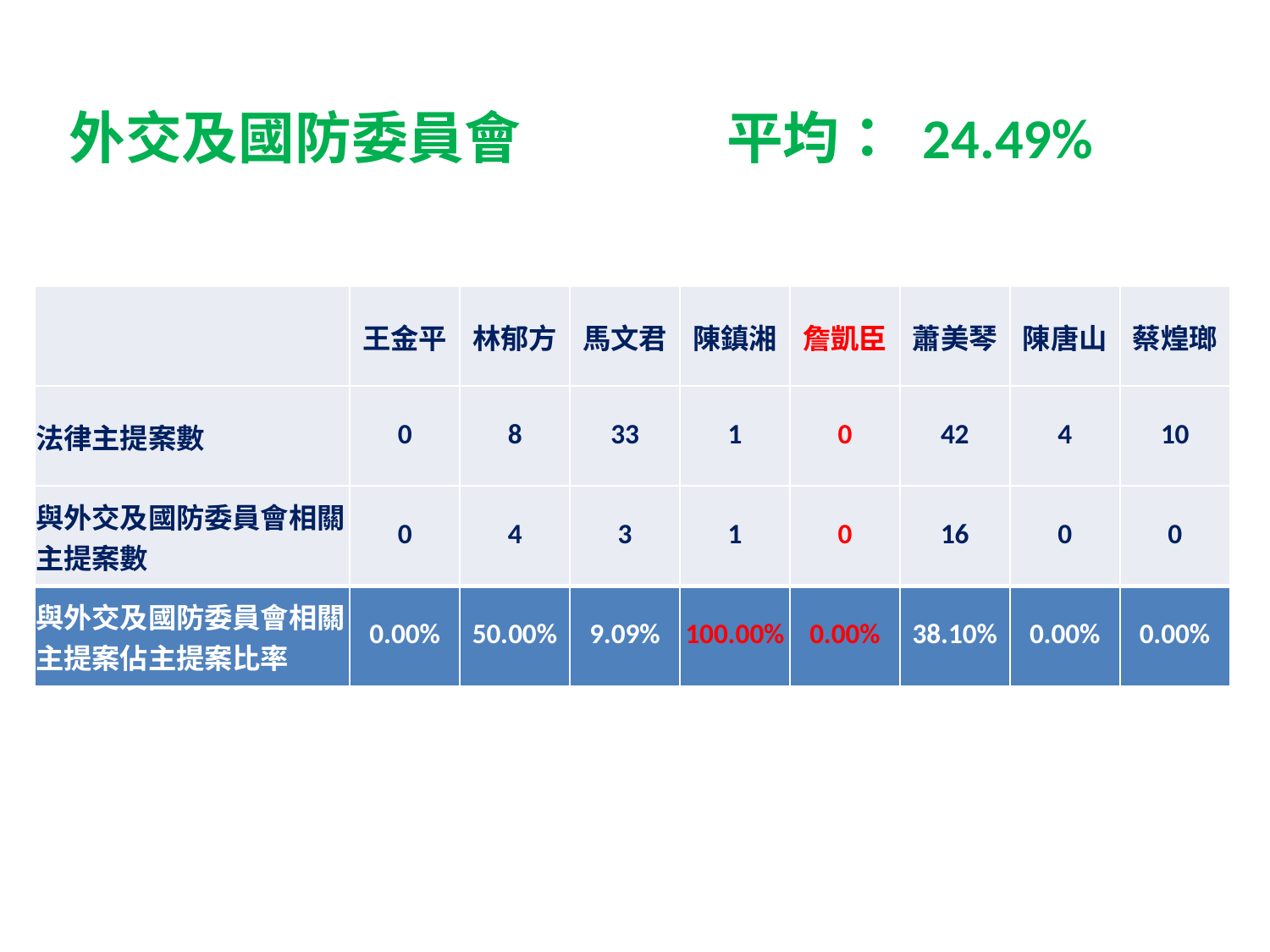

外交及國防委員會
平均： 24.49%
|  | 王金平 | 林郁方 | 馬文君 | 陳鎮湘 | 詹凱臣 | 蕭美琴 | 陳唐山 | 蔡煌瑯 |
| --- | --- | --- | --- | --- | --- | --- | --- | --- |
| 法律主提案數 | 0 | 8 | 33 | 1 | 0 | 42 | 4 | 10 |
| 與外交及國防委員會相關主提案數 | 0 | 4 | 3 | 1 | 0 | 16 | 0 | 0 |
| 與外交及國防委員會相關主提案佔主提案比率 | 0.00% | 50.00% | 9.09% | 100.00% | 0.00% | 38.10% | 0.00% | 0.00% |